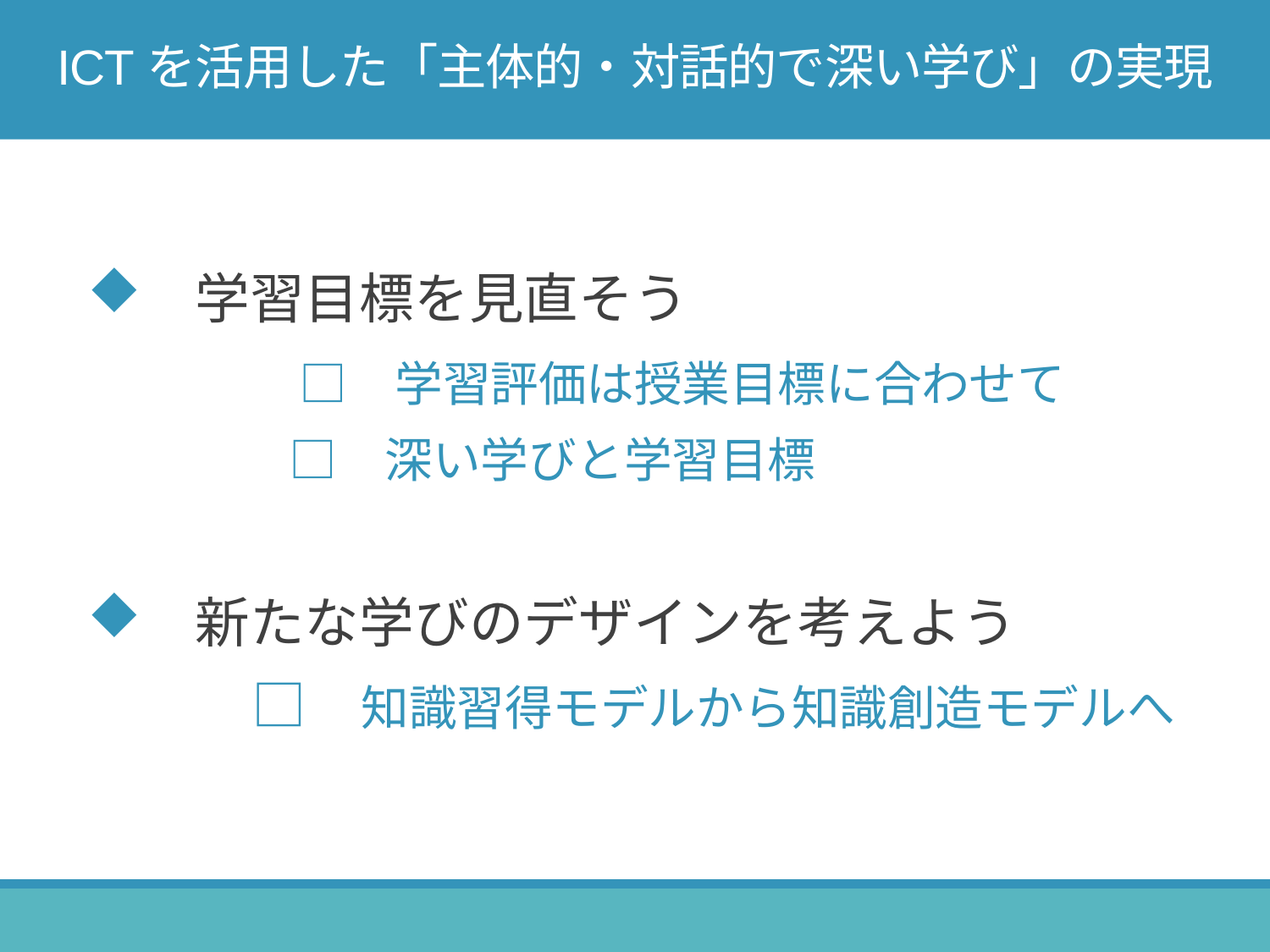

# ICTを活用した「主体的・対話的で深い学び」の実現

　学習目標を見直そう
　　　　□　学習評価は授業目標に合わせて
　　　　 □　深い学びと学習目標

　新たな学びのデザインを考えよう
　　　□　知識習得モデルから知識創造モデルへ